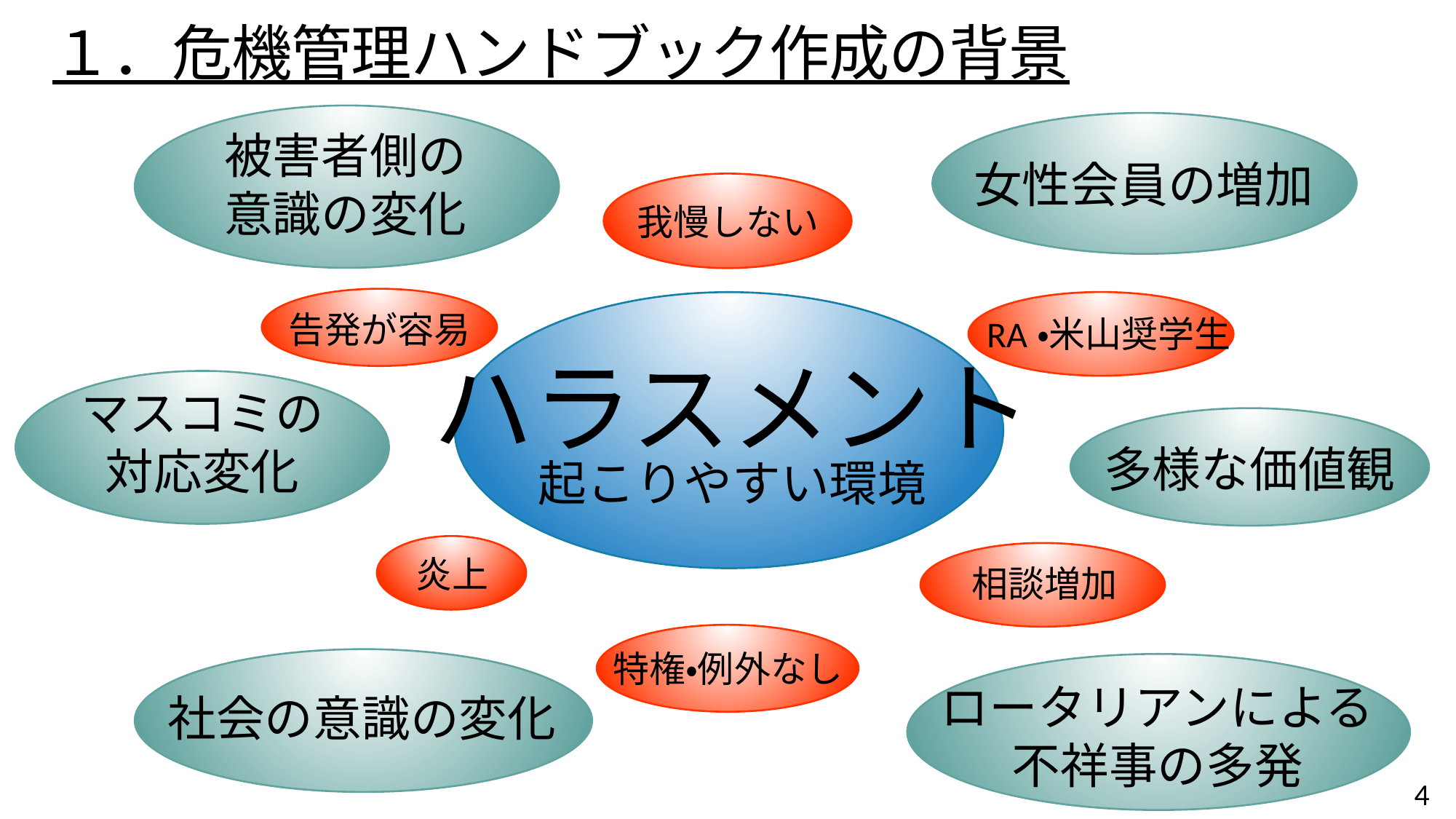

１．危機管理ハンドブック作成の背景

被害者側の
意識の変化

女性会員の増加

我慢しない

告発が容易

RA・米山奨学生

ハラスメント
起こりやすい環境

マスコミの
対応変化

多様な価値観

炎上

相談増加

特権・例外なし

社会の意識の変化

ロータリアンによる
不祥事の多発
4